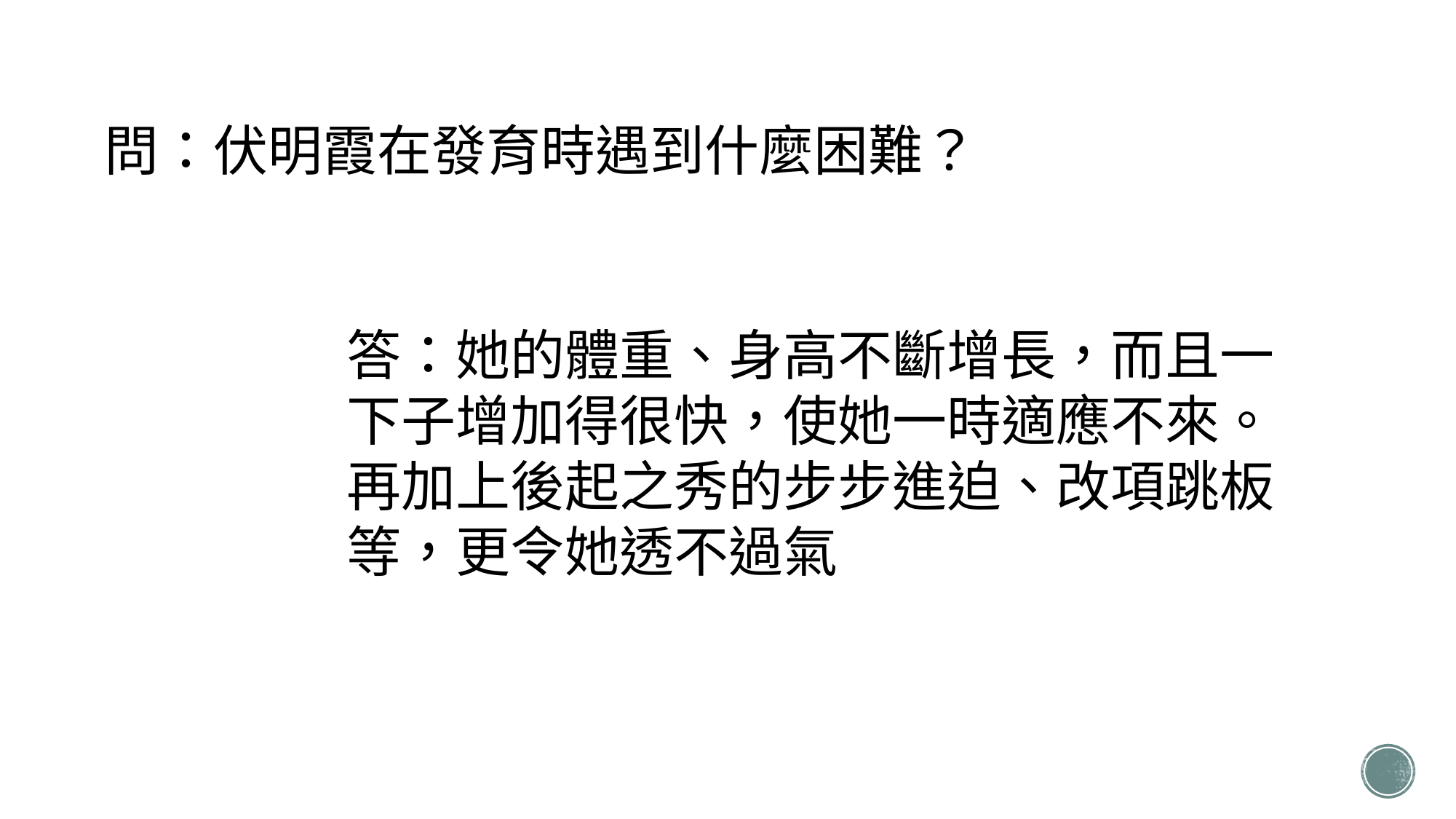

問：伏明霞在發育時遇到什麼困難？
答：她的體重、身高不斷增長，而且一下子增加得很快，使她一時適應不來。再加上後起之秀的步步進迫、改項跳板等，更令她透不過氣